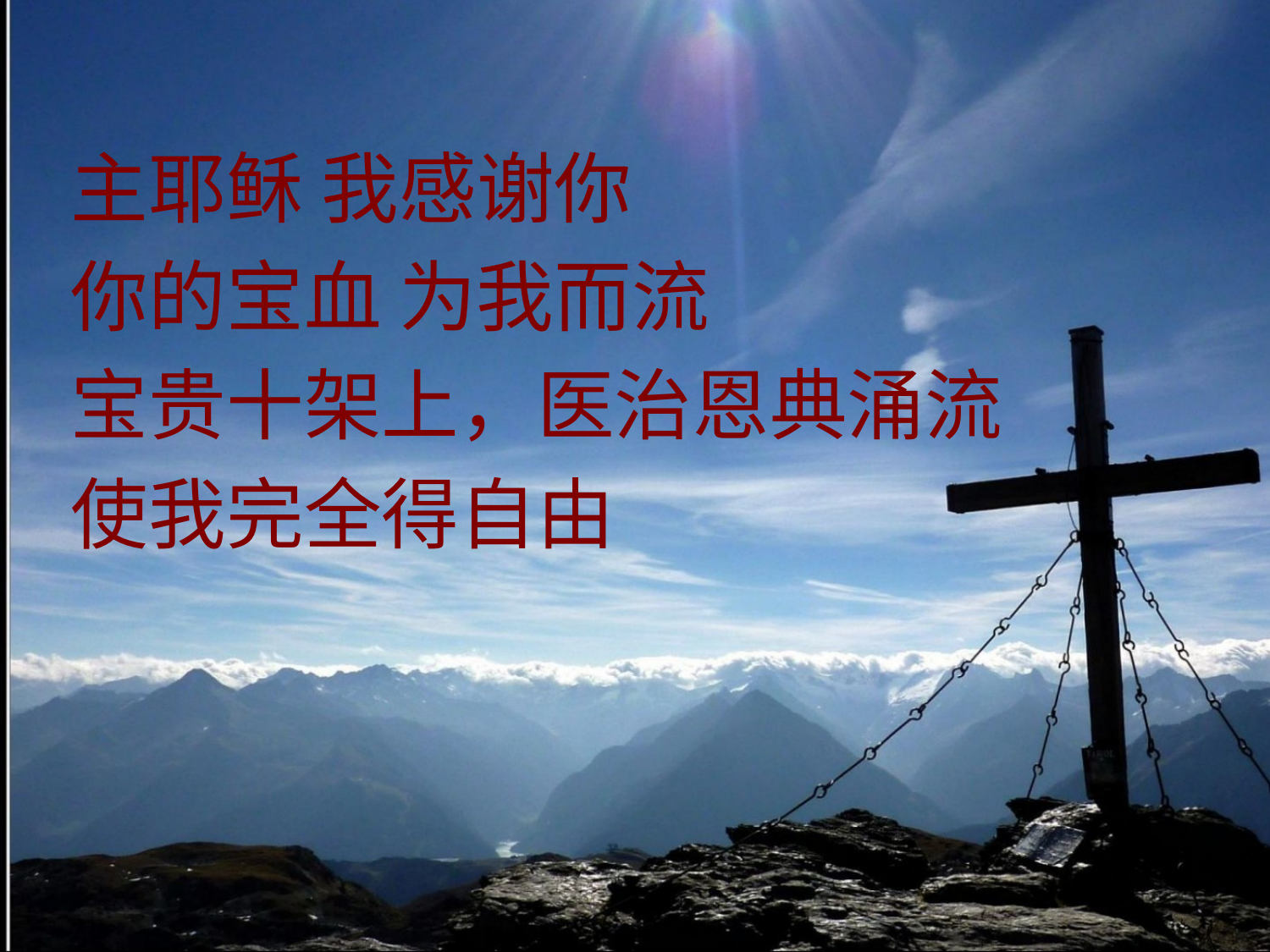

主耶稣 我感谢你
你的宝血 为我而流
宝贵十架上，医治恩典涌流
使我完全得自由